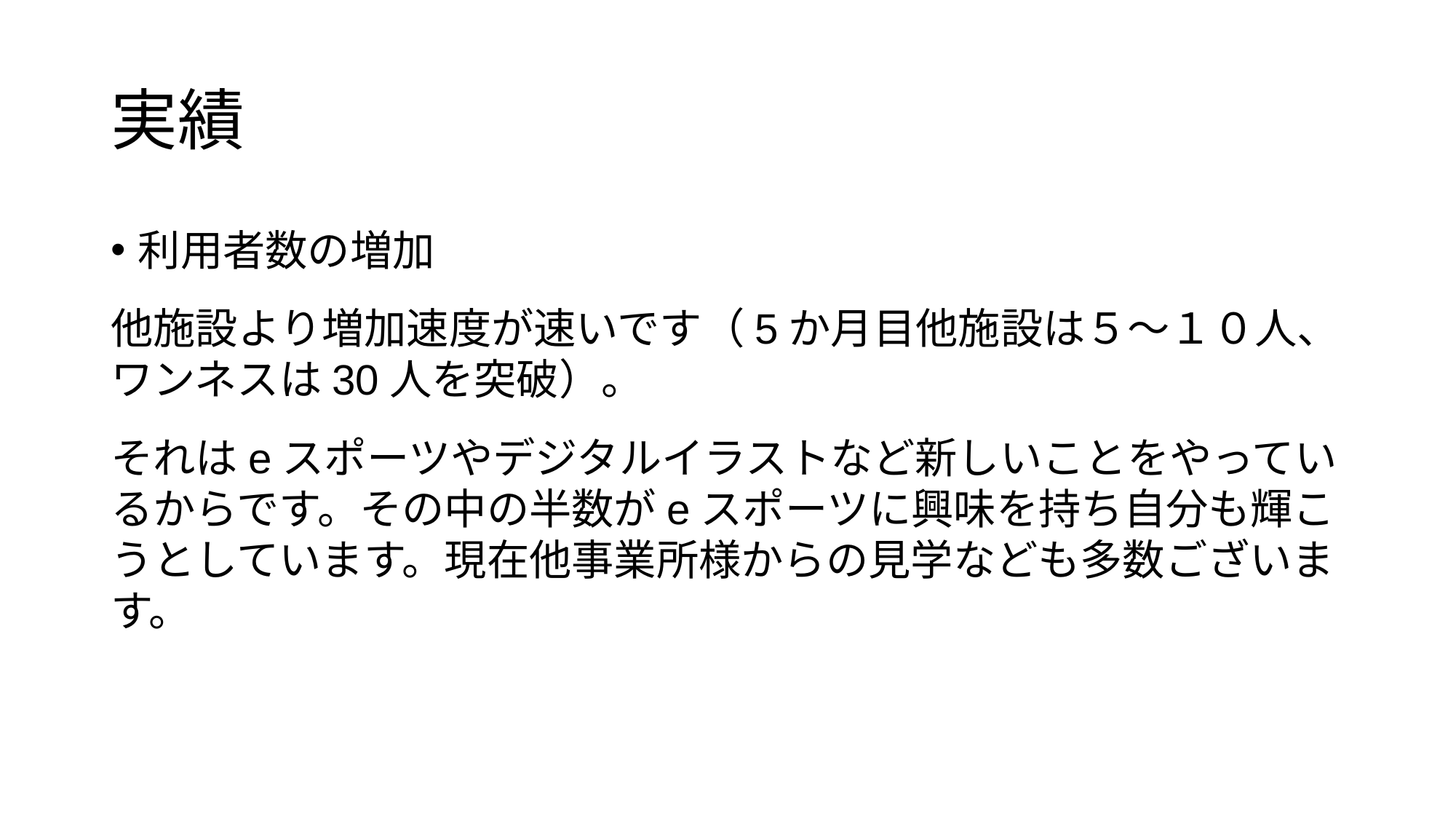

# 実績
利用者数の増加
他施設より増加速度が速いです（5か月目他施設は５～１０人、ワンネスは30人を突破）。
それはeスポーツやデジタルイラストなど新しいことをやっているからです。その中の半数がeスポーツに興味を持ち自分も輝こうとしています。現在他事業所様からの見学なども多数ございます。